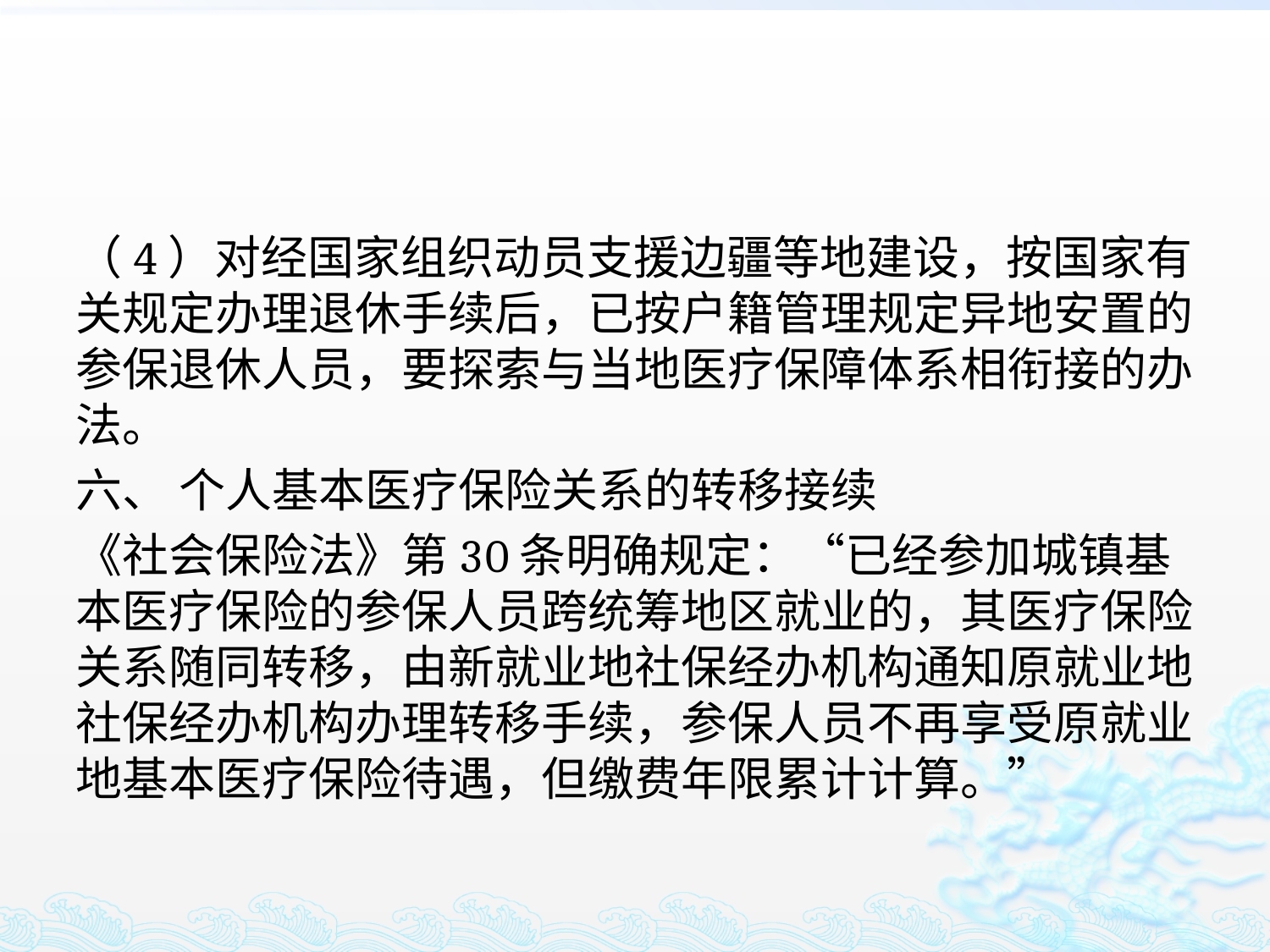

#
（4）对经国家组织动员支援边疆等地建设，按国家有关规定办理退休手续后，已按户籍管理规定异地安置的参保退休人员，要探索与当地医疗保障体系相衔接的办法。
六、 个人基本医疗保险关系的转移接续
《社会保险法》第30条明确规定：“已经参加城镇基本医疗保险的参保人员跨统筹地区就业的，其医疗保险关系随同转移，由新就业地社保经办机构通知原就业地社保经办机构办理转移手续，参保人员不再享受原就业地基本医疗保险待遇，但缴费年限累计计算。”